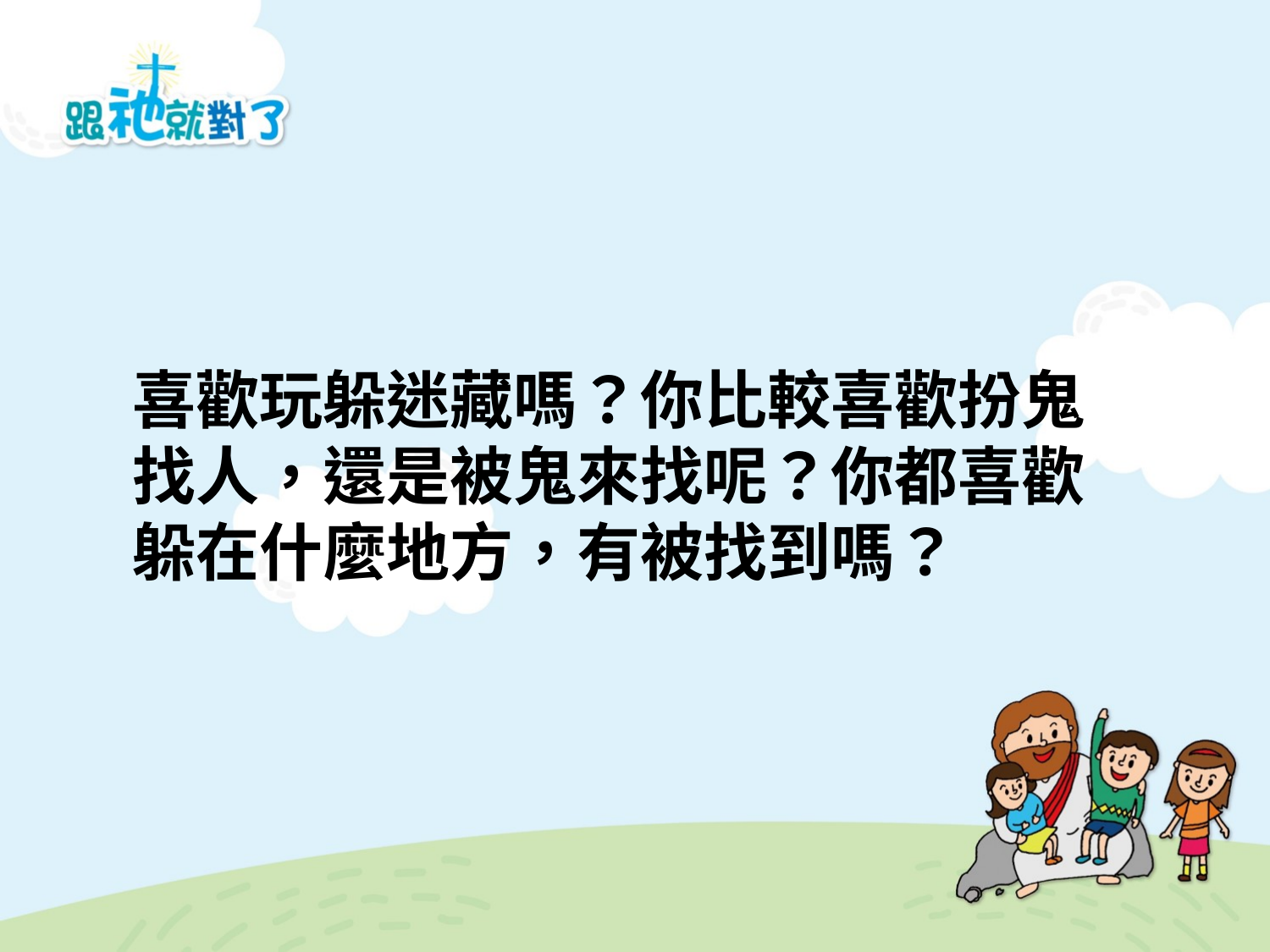

喜歡玩躲迷藏嗎？你比較喜歡扮鬼找人，還是被鬼來找呢？你都喜歡躲在什麼地方，有被找到嗎？